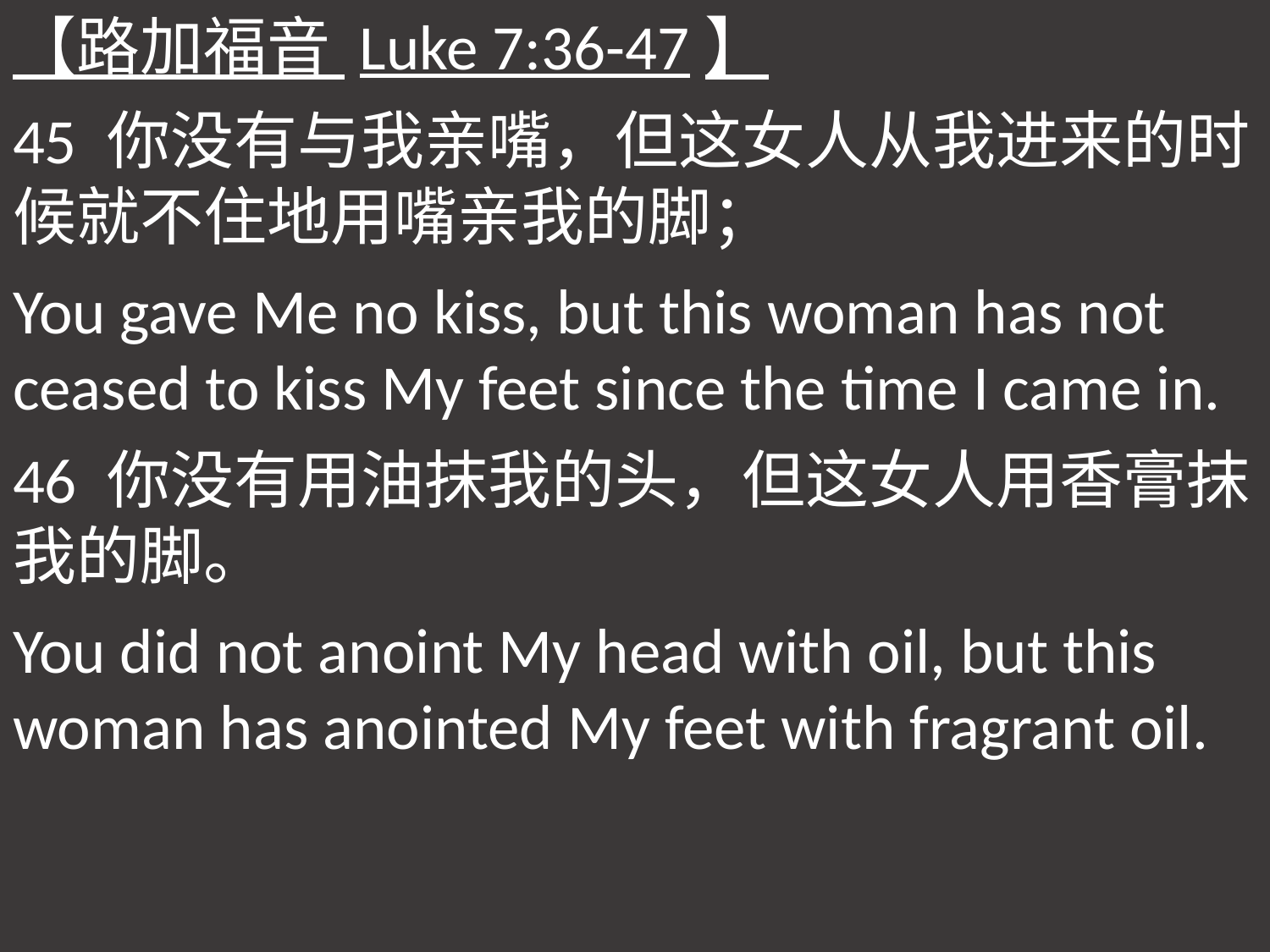

【路加福音 Luke 7:36-47】
45 你没有与我亲嘴，但这女人从我进来的时候就不住地用嘴亲我的脚；
You gave Me no kiss, but this woman has not ceased to kiss My feet since the time I came in.
46 你没有用油抹我的头，但这女人用香膏抹我的脚。
You did not anoint My head with oil, but this woman has anointed My feet with fragrant oil.